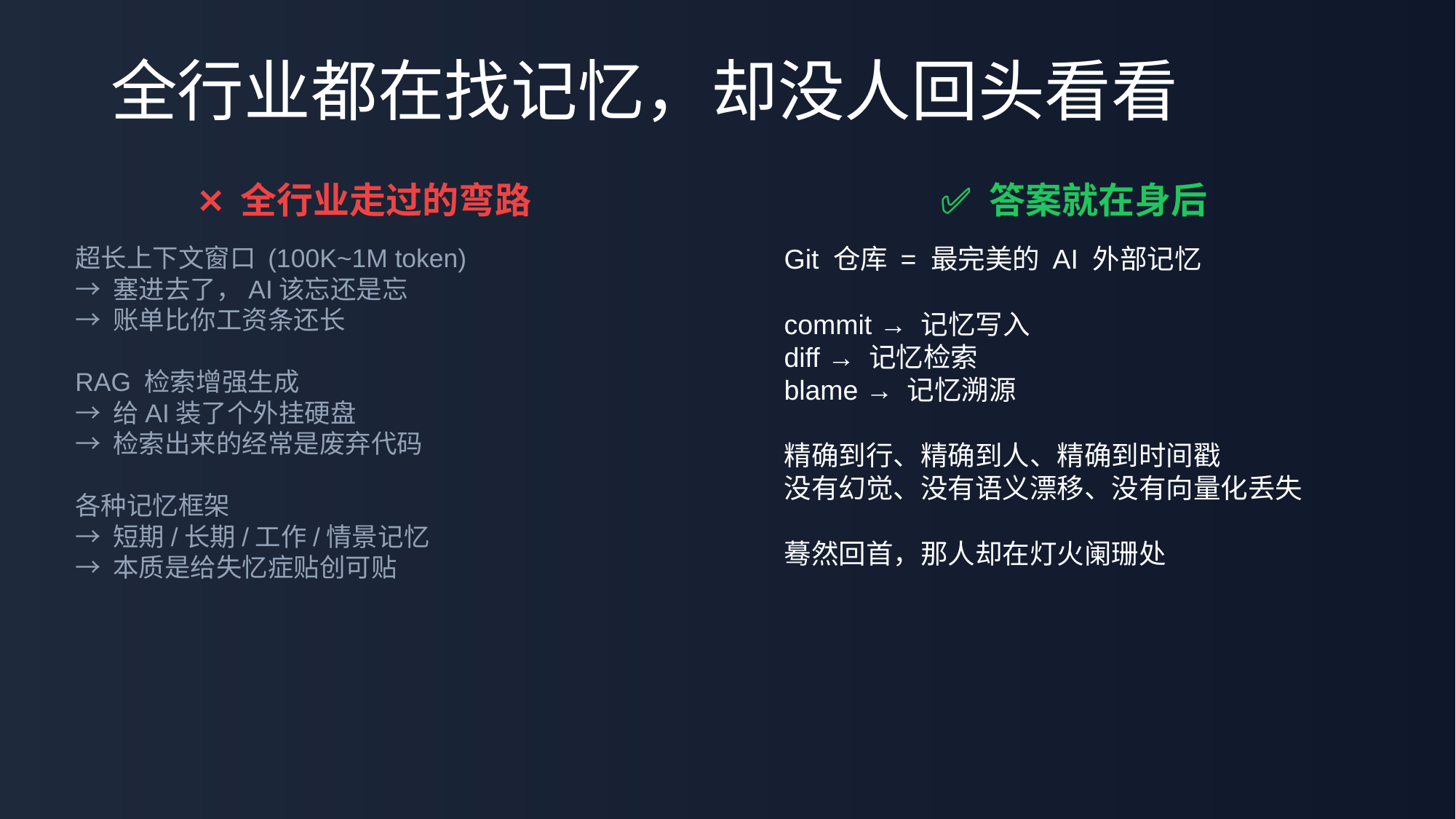

# 全行业都在找记忆，却没人回头看看
❌ 全行业走过的弯路
✅ 答案就在身后
超长上下文窗口 (100K~1M token)
→ 塞进去了，AI该忘还是忘
→ 账单比你工资条还长

RAG 检索增强生成
→ 给AI装了个外挂硬盘
→ 检索出来的经常是废弃代码

各种记忆框架
→ 短期/长期/工作/情景记忆
→ 本质是给失忆症贴创可贴
Git 仓库 = 最完美的 AI 外部记忆

commit → 记忆写入
diff → 记忆检索
blame → 记忆溯源

精确到行、精确到人、精确到时间戳
没有幻觉、没有语义漂移、没有向量化丢失

蓦然回首，那人却在灯火阑珊处